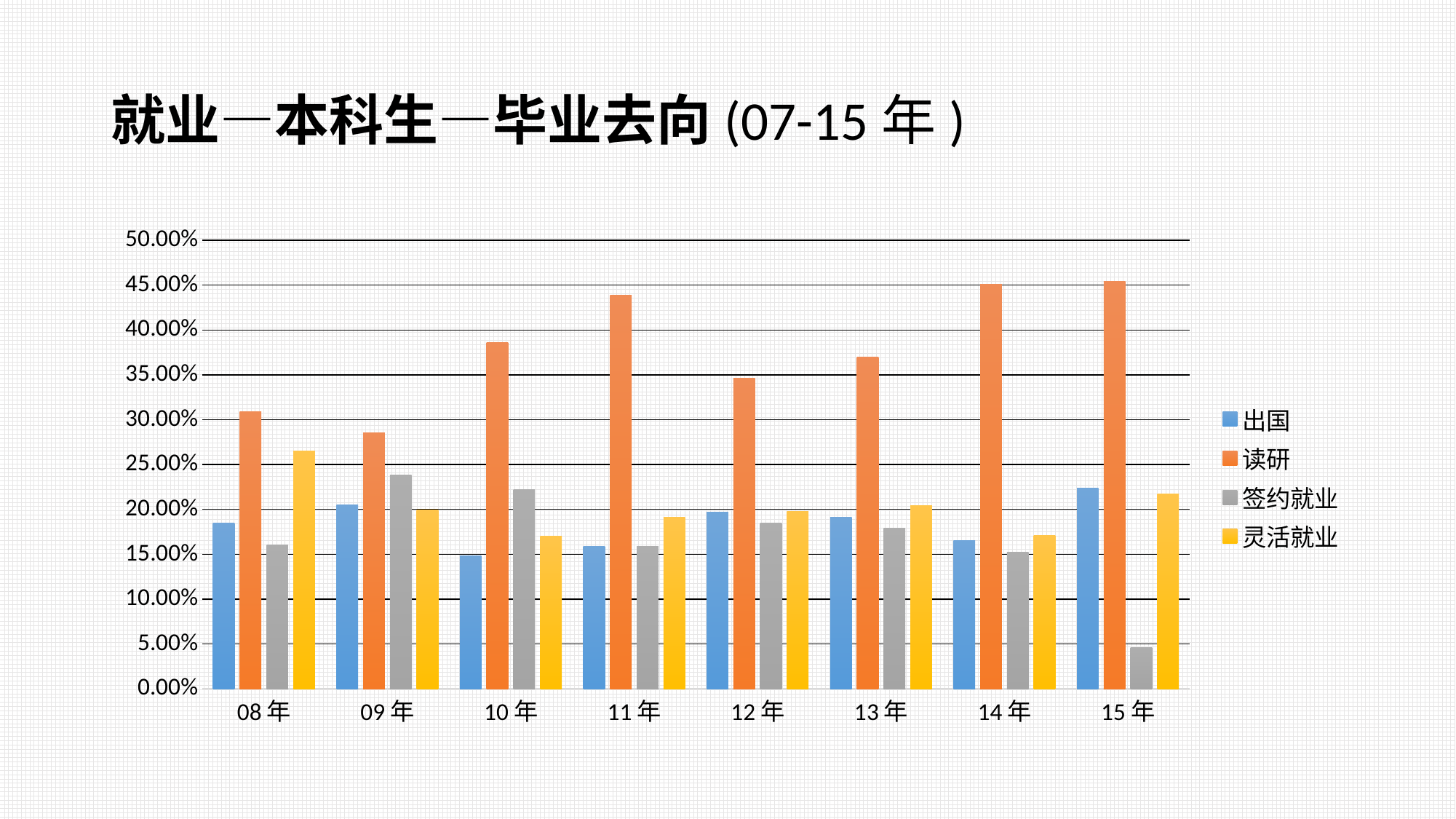

# 就业—本科生—毕业去向(07-15年)

### Chart

| Category | 出国 | 读研 | 签约就业 | 灵活就业 |
|---|---|---|---|---|
| 08年 | 0.185 | 0.309 | 0.16 | 0.265 |
| 09年 | 0.205 | 0.285 | 0.238 | 0.199 |
| 10年 | 0.148 | 0.386 | 0.222 | 0.17 |
| 11年 | 0.159 | 0.439 | 0.159 | 0.191 |
| 12年 | 0.197 | 0.346 | 0.185 | 0.198 |
| 13年 | 0.191 | 0.37 | 0.179 | 0.204 |
| 14年 | 0.165 | 0.451 | 0.152 | 0.171 |
| 15年 | 0.2236842105263158 | 0.45394736842105265 | 0.046052631578947366 | 0.21710526315789475 |